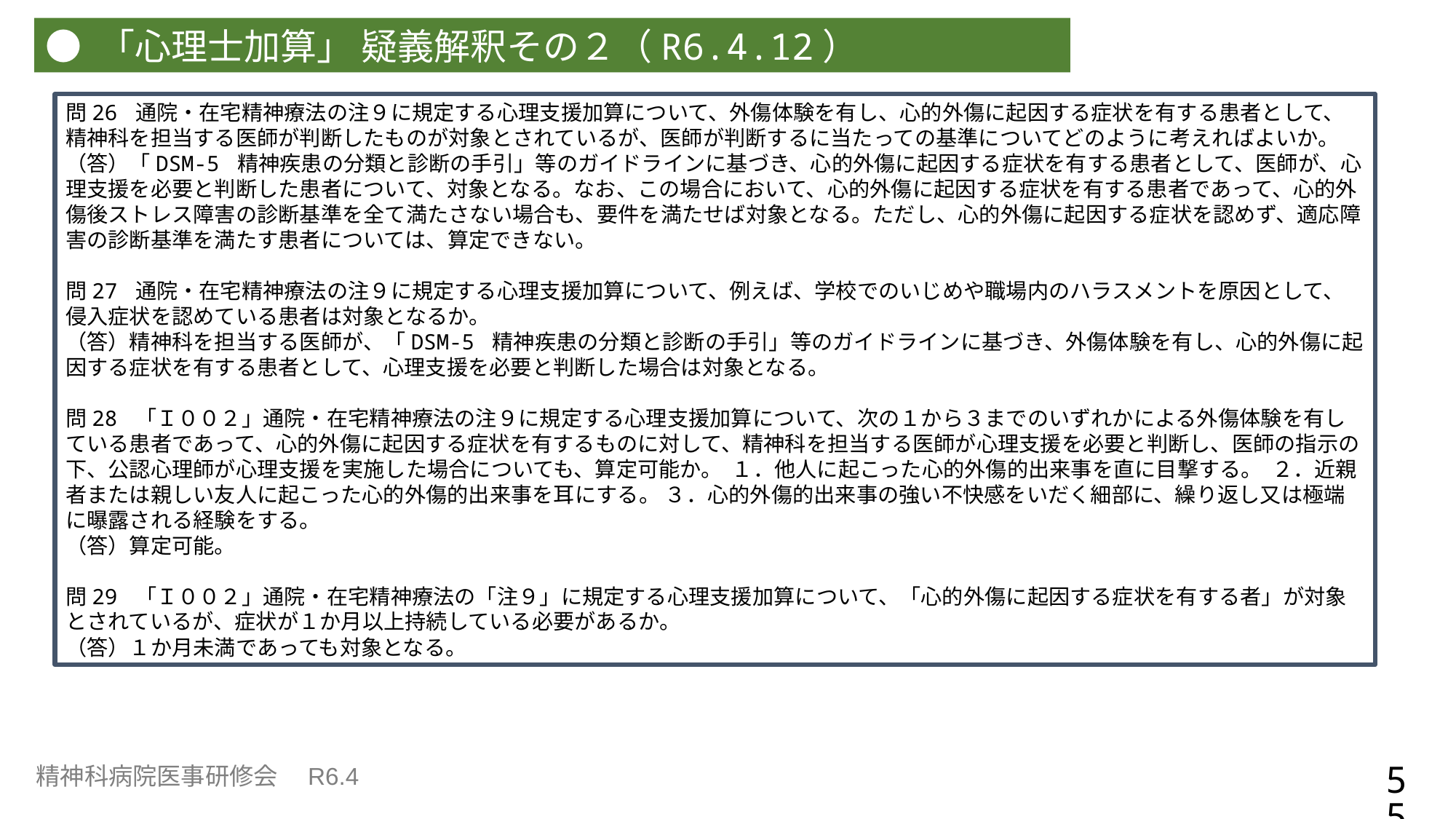

● 「心理士加算」 疑義解釈その２（R6.4.12）
問26 通院・在宅精神療法の注９に規定する心理支援加算について、外傷体験を有し、心的外傷に起因する症状を有する患者として、精神科を担当する医師が判断したものが対象とされているが、医師が判断するに当たっての基準についてどのように考えればよいか。 （答）「DSM-5 精神疾患の分類と診断の手引」等のガイドラインに基づき、心的外傷に起因する症状を有する患者として、医師が、心理支援を必要と判断した患者について、対象となる。なお、この場合において、心的外傷に起因する症状を有する患者であって、心的外傷後ストレス障害の診断基準を全て満たさない場合も、要件を満たせば対象となる。ただし、心的外傷に起因する症状を認めず、適応障害の診断基準を満たす患者については、算定できない。

問27 通院・在宅精神療法の注９に規定する心理支援加算について、例えば、学校でのいじめや職場内のハラスメントを原因として、侵入症状を認めている患者は対象となるか。
（答）精神科を担当する医師が、「DSM-5 精神疾患の分類と診断の手引」等のガイドラインに基づき、外傷体験を有し、心的外傷に起因する症状を有する患者として、心理支援を必要と判断した場合は対象となる。

問28 「Ｉ００２」通院・在宅精神療法の注９に規定する心理支援加算について、次の１から３までのいずれかによる外傷体験を有している患者であって、心的外傷に起因する症状を有するものに対して、精神科を担当する医師が心理支援を必要と判断し、医師の指示の下、公認心理師が心理支援を実施した場合についても、算定可能か。  １．他人に起こった心的外傷的出来事を直に目撃する。  ２．近親者または親しい友人に起こった心的外傷的出来事を耳にする。 ３．心的外傷的出来事の強い不快感をいだく細部に、繰り返し又は極端に曝露される経験をする。
（答）算定可能。

問29 「Ｉ００２」通院・在宅精神療法の「注９」に規定する心理支援加算について、「心的外傷に起因する症状を有する者」が対象とされているが、症状が１か月以上持続している必要があるか。
（答）１か月未満であっても対象となる。
55